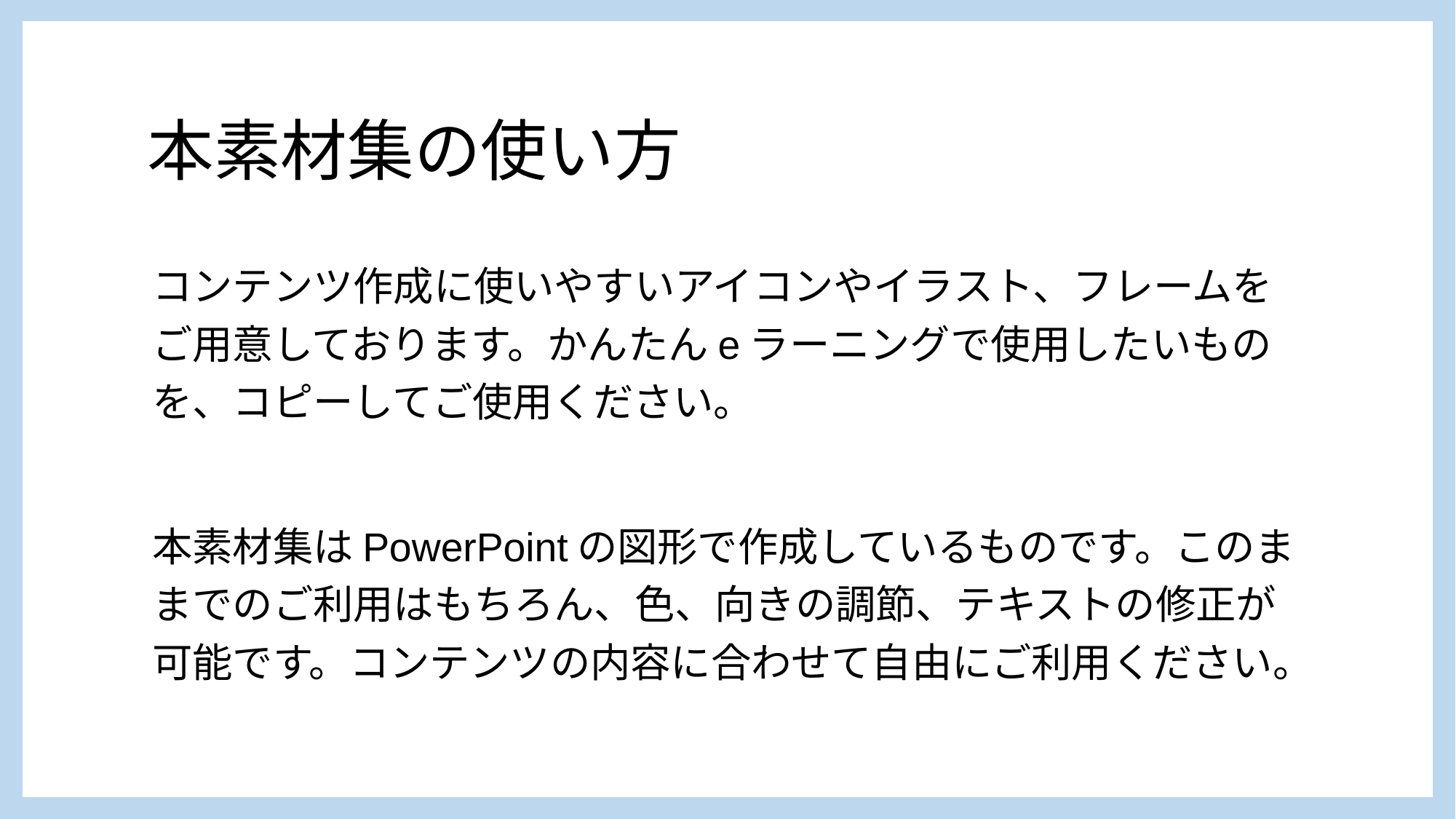

# 本素材集の使い方
コンテンツ作成に使いやすいアイコンやイラスト、フレームをご用意しております。かんたんeラーニングで使用したいものを、コピーしてご使用ください。

本素材集はPowerPointの図形で作成しているものです。このままでのご利用はもちろん、色、向きの調節、テキストの修正が可能です。コンテンツの内容に合わせて自由にご利用ください。